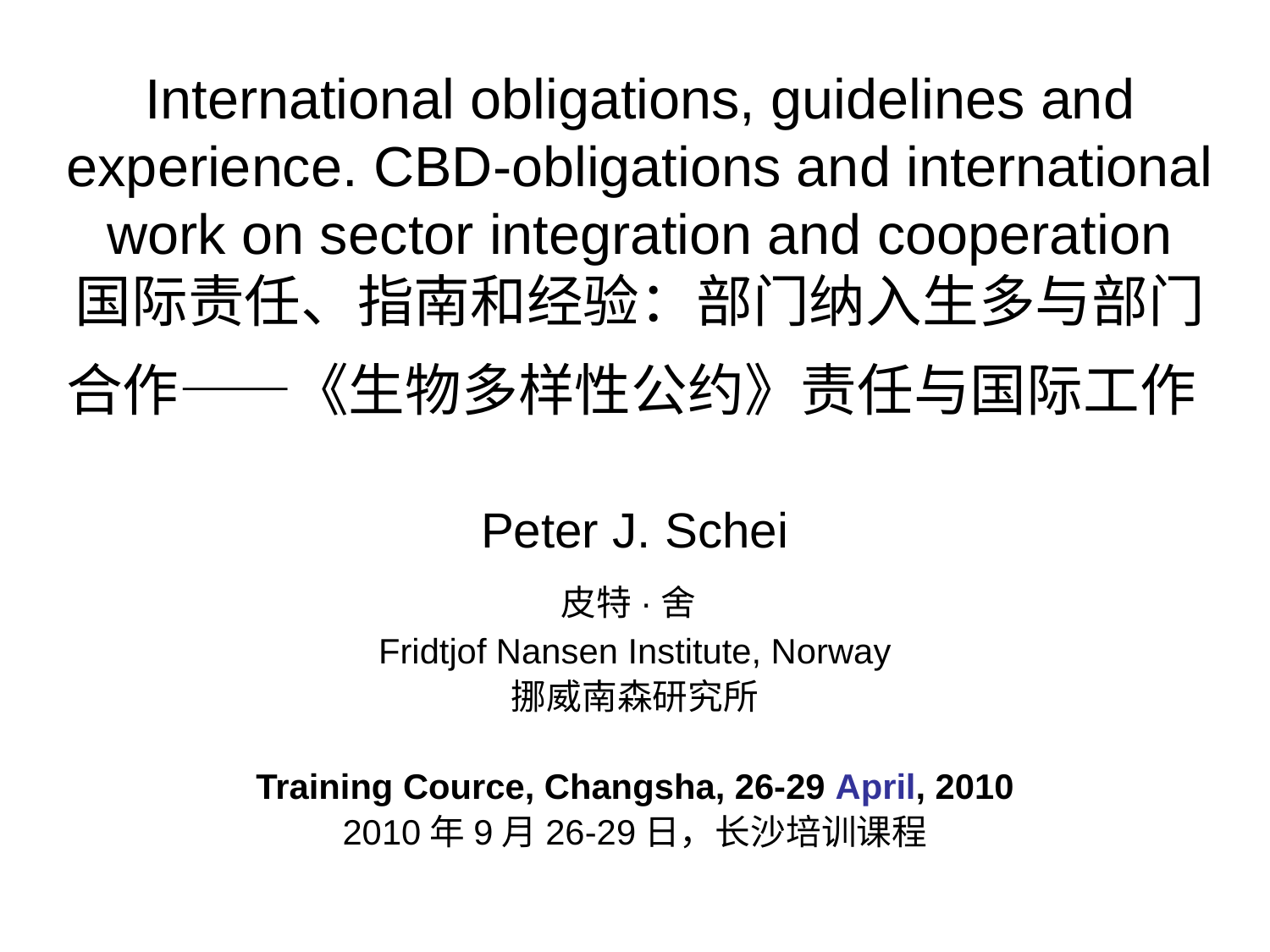

# International obligations, guidelines and experience. CBD-obligations and international work on sector integration and cooperation 国际责任、指南和经验：部门纳入生多与部门合作——《生物多样性公约》责任与国际工作
Peter J. Schei
皮特·舍
Fridtjof Nansen Institute, Norway
挪威南森研究所

Training Cource, Changsha, 26-29 April, 2010
2010年9月26-29日，长沙培训课程